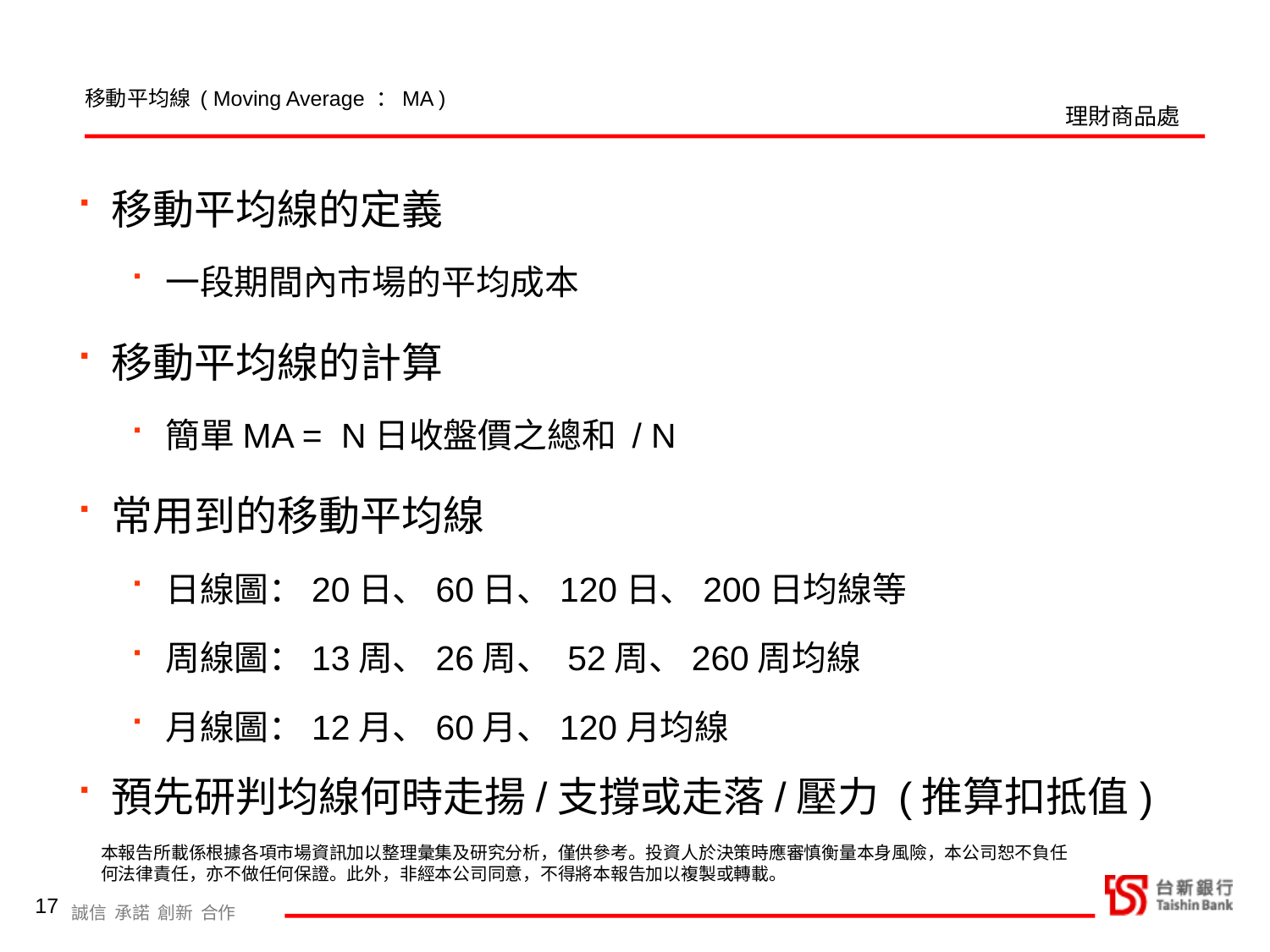

移動平均線 ( Moving Average ：MA )
移動平均線的定義
一段期間內市場的平均成本
移動平均線的計算
簡單MA =  N日收盤價之總和 / N
常用到的移動平均線
日線圖：20日、60日、120日、200日均線等
周線圖：13周、26周、 52周、260周均線
月線圖：12月、60月、120月均線
預先研判均線何時走揚/支撐或走落/壓力 (推算扣抵值)
17